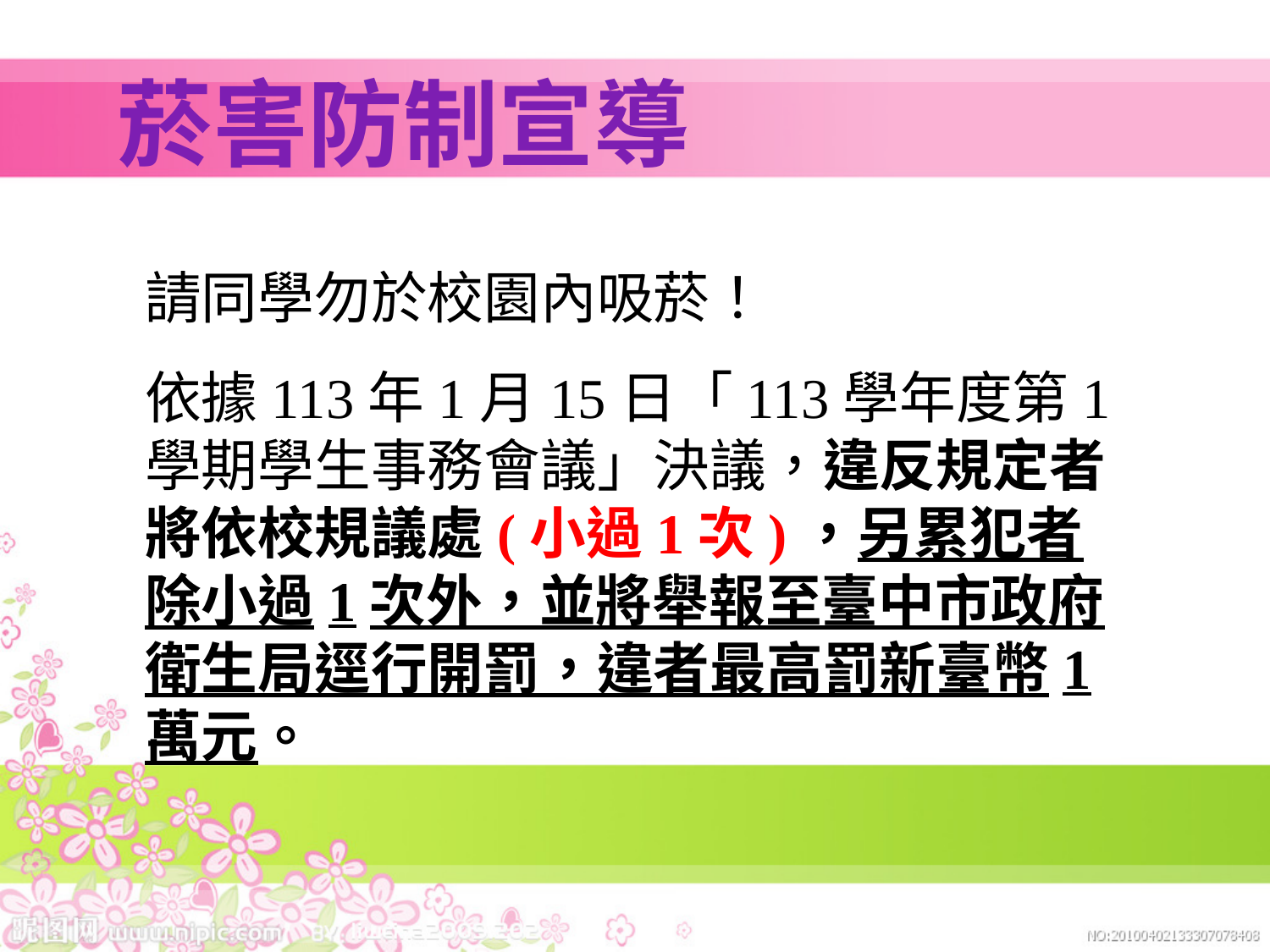

菸害防制宣導
請同學勿於校園內吸菸！
依據113年1月15日「113學年度第1學期學生事務會議」決議，違反規定者將依校規議處(小過1次)，另累犯者除小過1次外，並將舉報至臺中市政府衛生局逕行開罰，違者最高罰新臺幣1萬元。